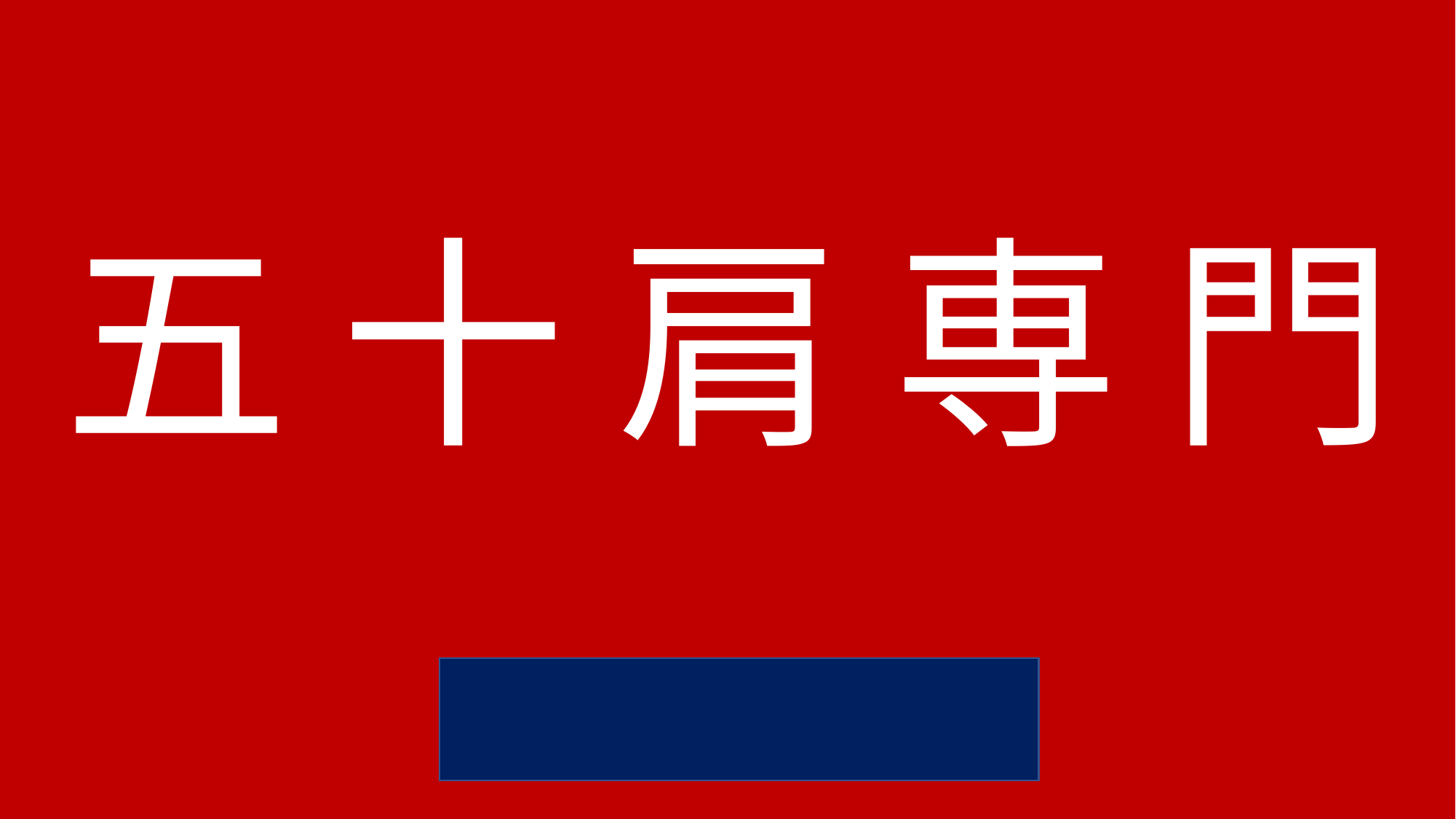

# 五 十 肩 専 門
完全予約制